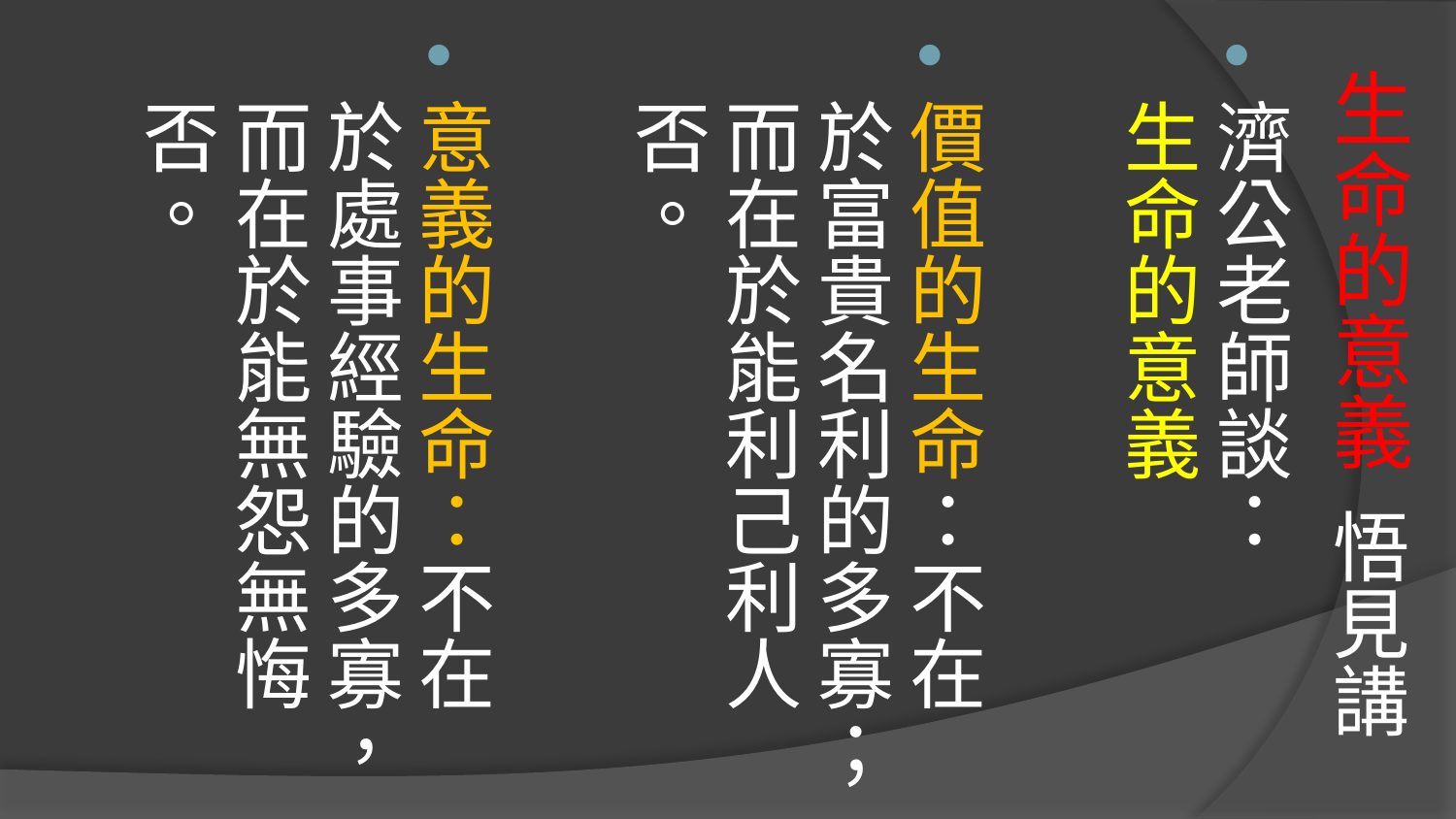

# 生命的意義  悟見講
濟公老師談：              生命的意義

價值的生命：不在於富貴名利的多寡；而在於能利己利人否。

意義的生命：不在於處事經驗的多寡，而在於能無怨無悔否。